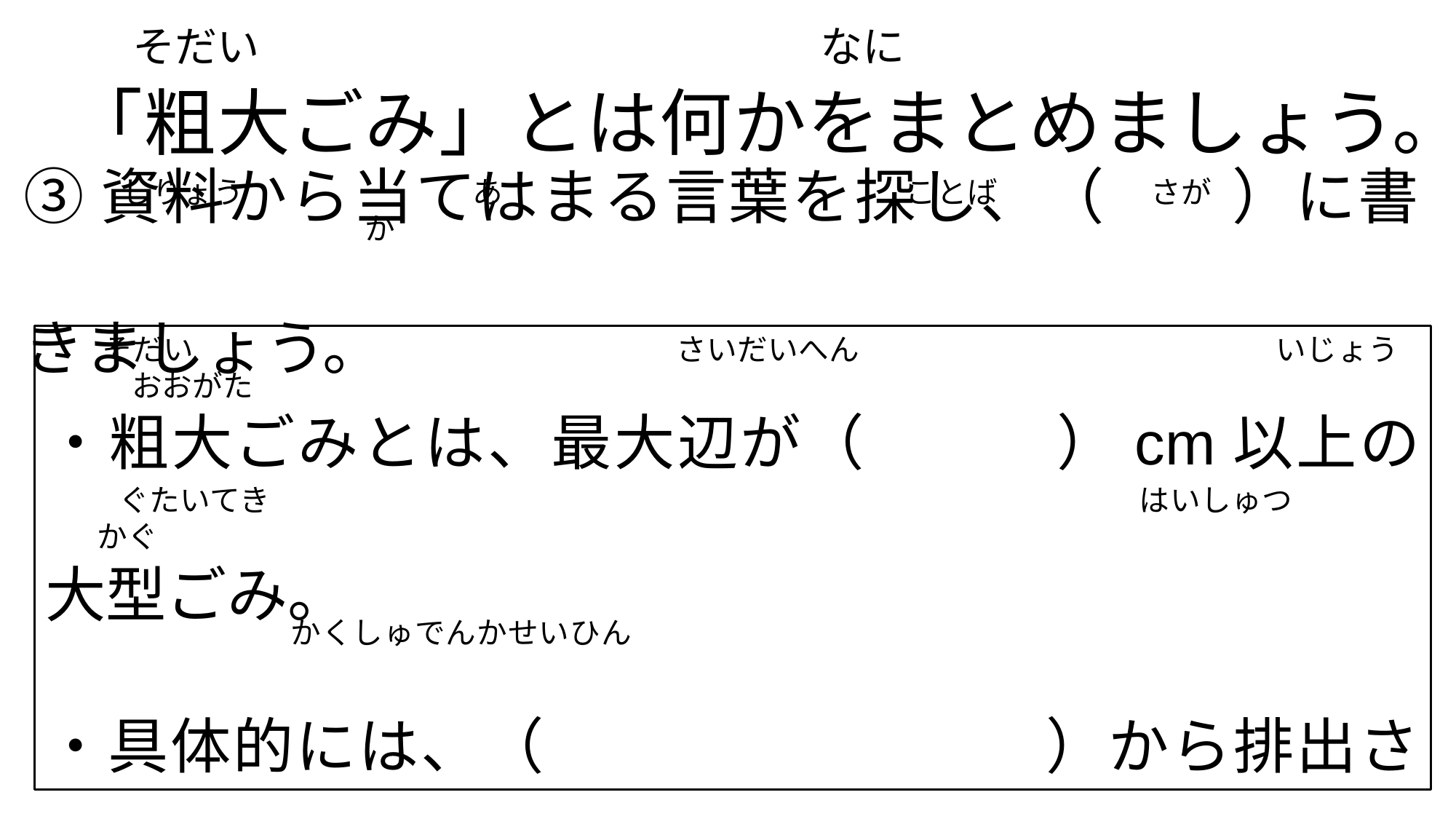

「粗大ごみ」とは何かをまとめましょう。
　　そだい　　　　　　　　　　　　　 なに
③資料から当てはまる言葉を探し、（　　）に書きましょう。
　　しりょう　　　　  　　　あ　　  　　 　　　　　 　　　 ことば　　　　　さが　　　　　　　　　　　　　　　　　　か
・粗大ごみとは、最大辺が（　　　）cm以上の大型ごみ。
・具体的には、（　　　　　　　　）から排出される家具、（
　　　　）、各種電化製品、（　　　　　　　　）などである。
　 そだい　　　　 　 　　　　　　　　　　 さいだいへん　　　  　　 　　　                　 いじょう　　　 　おおがた
　   ぐたいてき　　 　 　　　　　　　　　　 　　　  　　 　　　                　　 はいしゅつ　　　            　かぐ
　   かくしゅでんかせいひん